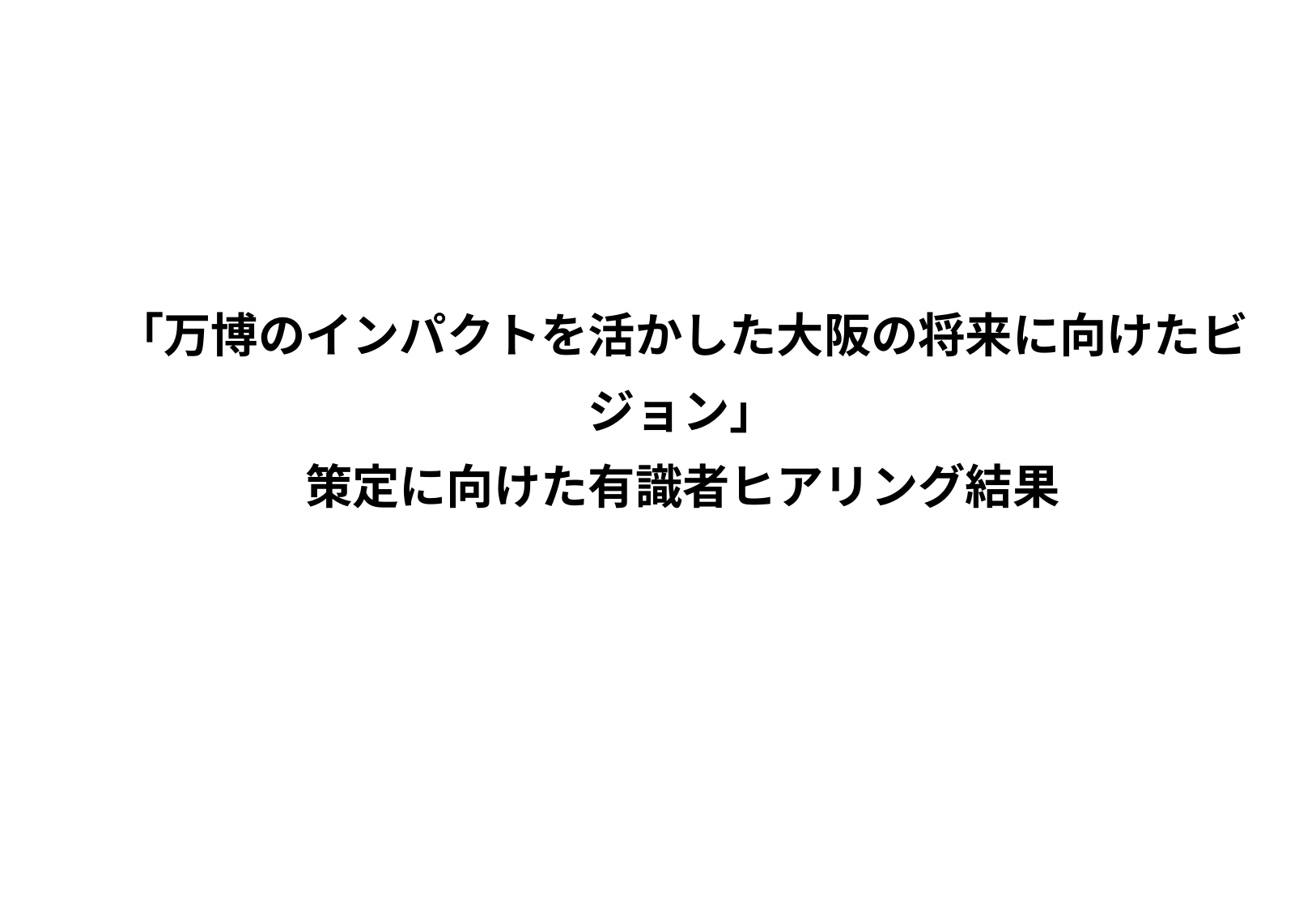

「万博のインパクトを活かした大阪の将来に向けたビジョン」
策定に向けた有識者ヒアリング結果